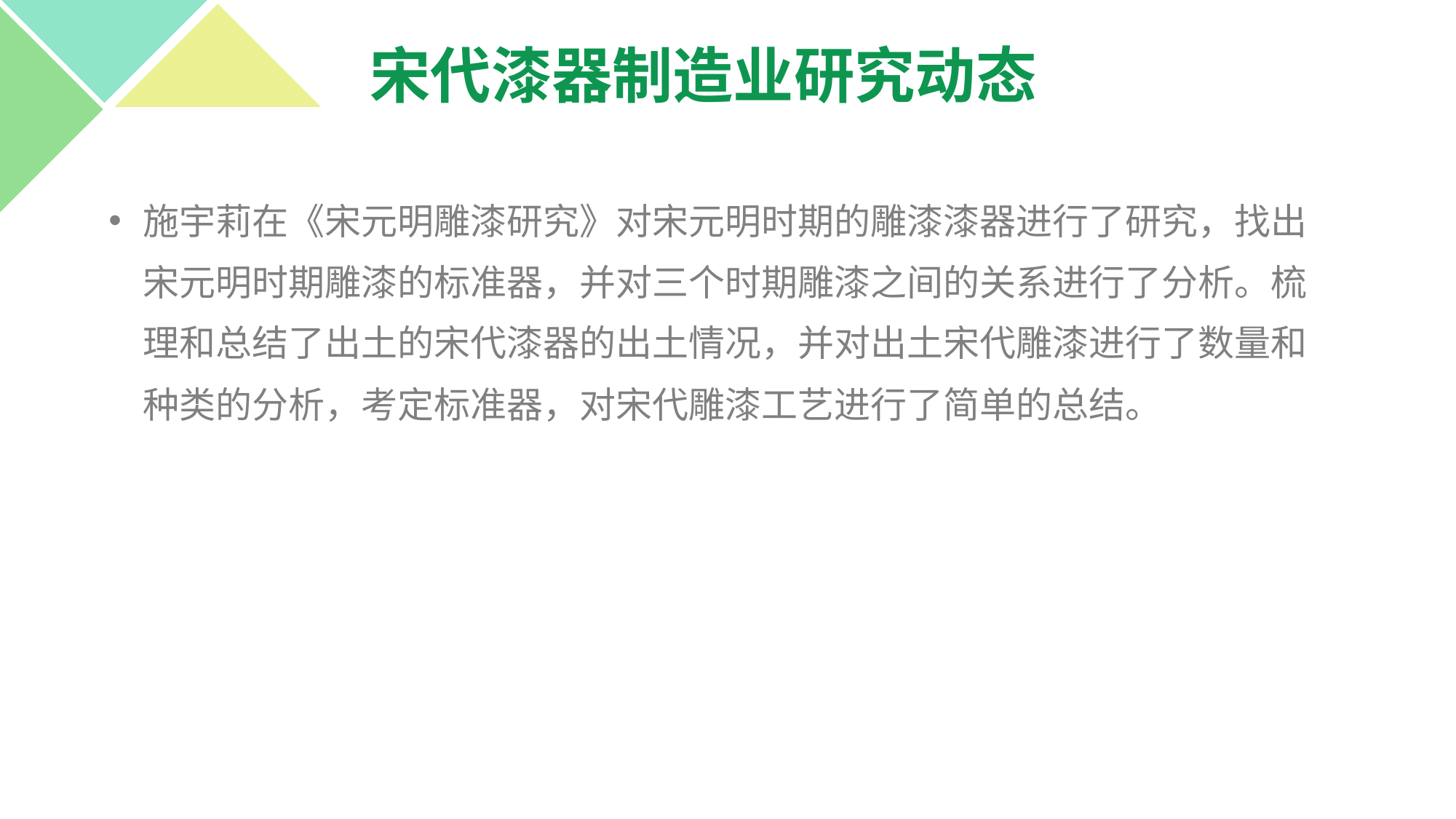

# 宋代漆器制造业研究动态
施宇莉在《宋元明雕漆研究》对宋元明时期的雕漆漆器进行了研究，找出宋元明时期雕漆的标准器，并对三个时期雕漆之间的关系进行了分析。梳理和总结了出土的宋代漆器的出土情况，并对出土宋代雕漆进行了数量和种类的分析，考定标准器，对宋代雕漆工艺进行了简单的总结。